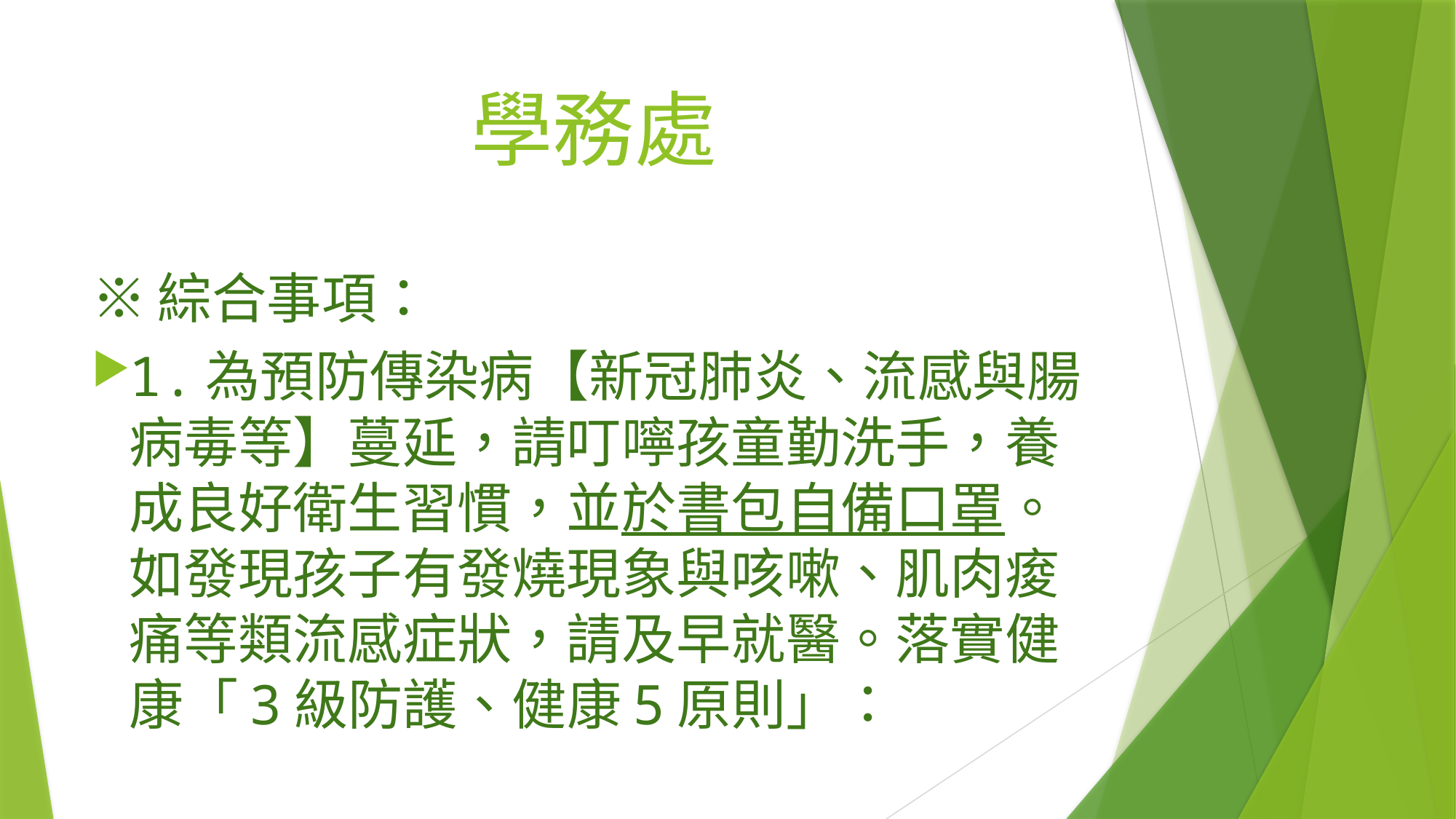

# 學務處
※綜合事項：
1.為預防傳染病【新冠肺炎、流感與腸病毒等】蔓延，請叮嚀孩童勤洗手，養成良好衛生習慣，並於書包自備口罩。如發現孩子有發燒現象與咳嗽、肌肉痠痛等類流感症狀，請及早就醫。落實健康「3級防護、健康5原則」：